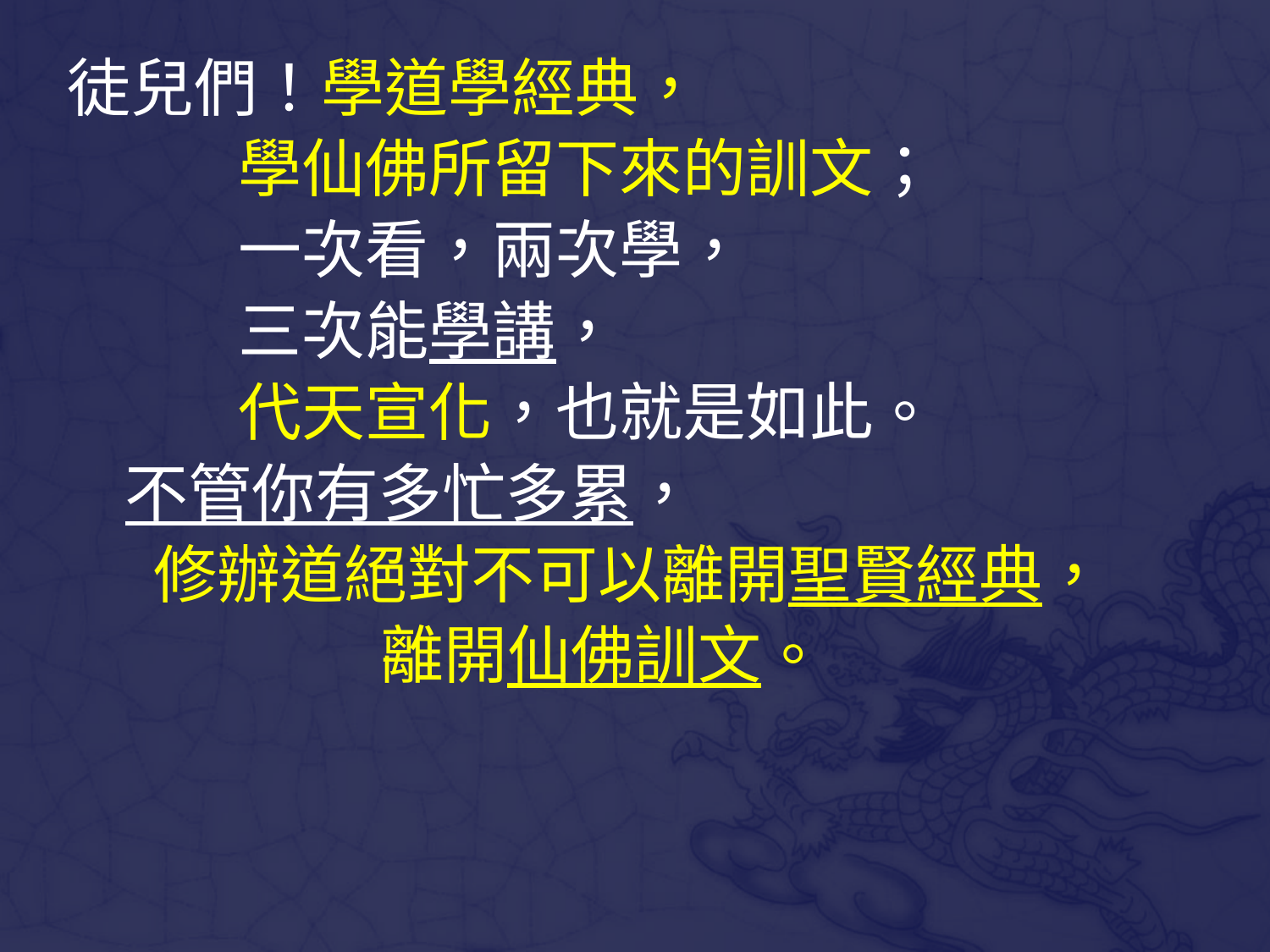

徒兒們！學道學經典，
           學仙佛所留下來的訓文；
           一次看，兩次學，
           三次能學講，
           代天宣化，也就是如此。
   不管你有多忙多累，
     修辦道絕對不可以離開聖賢經典，
                     離開仙佛訓文。